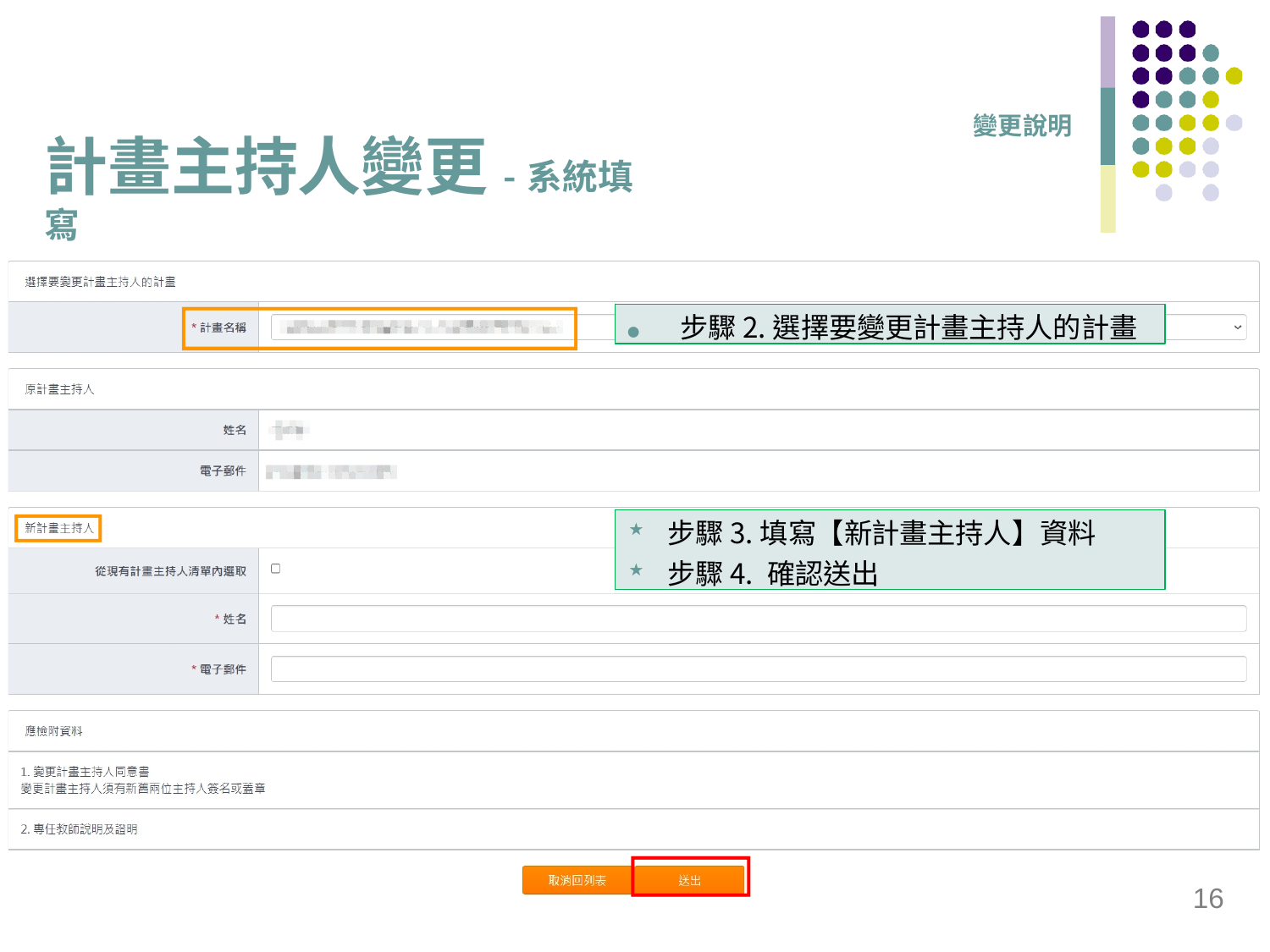

變更說明
# 計畫主持人變更-系統填寫

⚫	步驟2.選擇要變更計畫主持人的計畫
步驟3.填寫【新計畫主持人】資料
步驟4. 確認送出
16